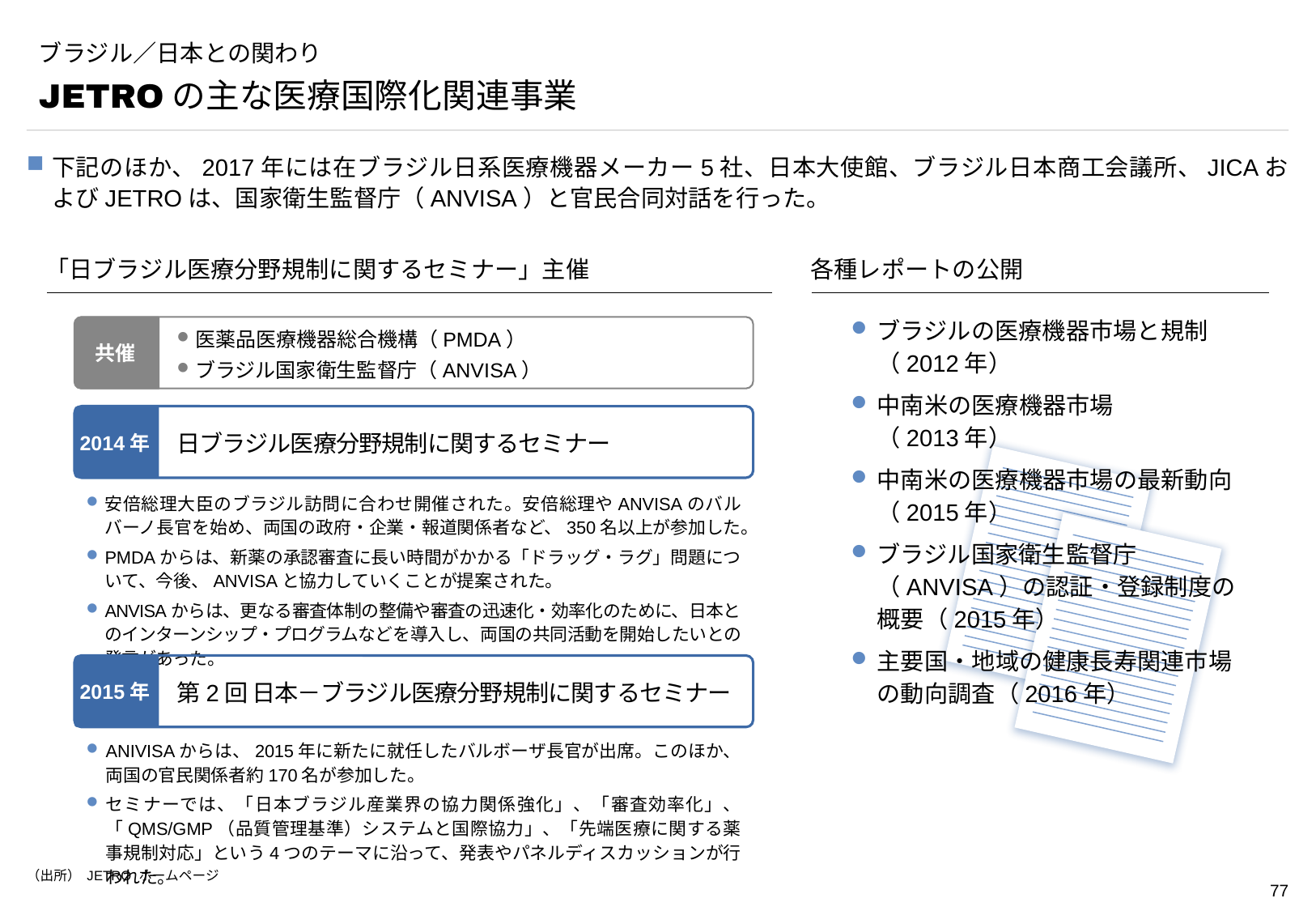

# ブラジル／日本との関わり
JETROの主な医療国際化関連事業
下記のほか、2017年には在ブラジル日系医療機器メーカー5社、日本大使館、ブラジル日本商工会議所、JICAおよびJETROは、国家衛生監督庁（ANVISA）と官民合同対話を行った。
「日ブラジル医療分野規制に関するセミナー」主催
各種レポートの公開
ブラジルの医療機器市場と規制
（2012年）
中南米の医療機器市場
（2013年）
中南米の医療機器市場の最新動向（2015年）
ブラジル国家衛生監督庁（ANVISA）の認証・登録制度の概要（2015年）
主要国・地域の健康長寿関連市場の動向調査（2016年）
共催
医薬品医療機器総合機構（PMDA）
ブラジル国家衛生監督庁（ANVISA）

2014年
日ブラジル医療分野規制に関するセミナー

安倍総理大臣のブラジル訪問に合わせ開催された。安倍総理やANVISAのバルバーノ長官を始め、両国の政府・企業・報道関係者など、350名以上が参加した。
PMDAからは、新薬の承認審査に長い時間がかかる「ドラッグ・ラグ」問題について、今後、ANVISAと協力していくことが提案された。
ANVISAからは、更なる審査体制の整備や審査の迅速化・効率化のために、日本とのインターンシップ・プログラムなどを導入し、両国の共同活動を開始したいとの発言があった。

2015年
第2回 日本－ブラジル医療分野規制に関するセミナー
ANIVISAからは、2015年に新たに就任したバルボーザ長官が出席。このほか、両国の官民関係者約170名が参加した。
セミナーでは、「日本ブラジル産業界の協力関係強化」、「審査効率化」、「QMS/GMP（品質管理基準）システムと国際協力」、「先端医療に関する薬事規制対応」という4つのテーマに沿って、発表やパネルディスカッションが行われた。
（出所） JETRO ホームページ